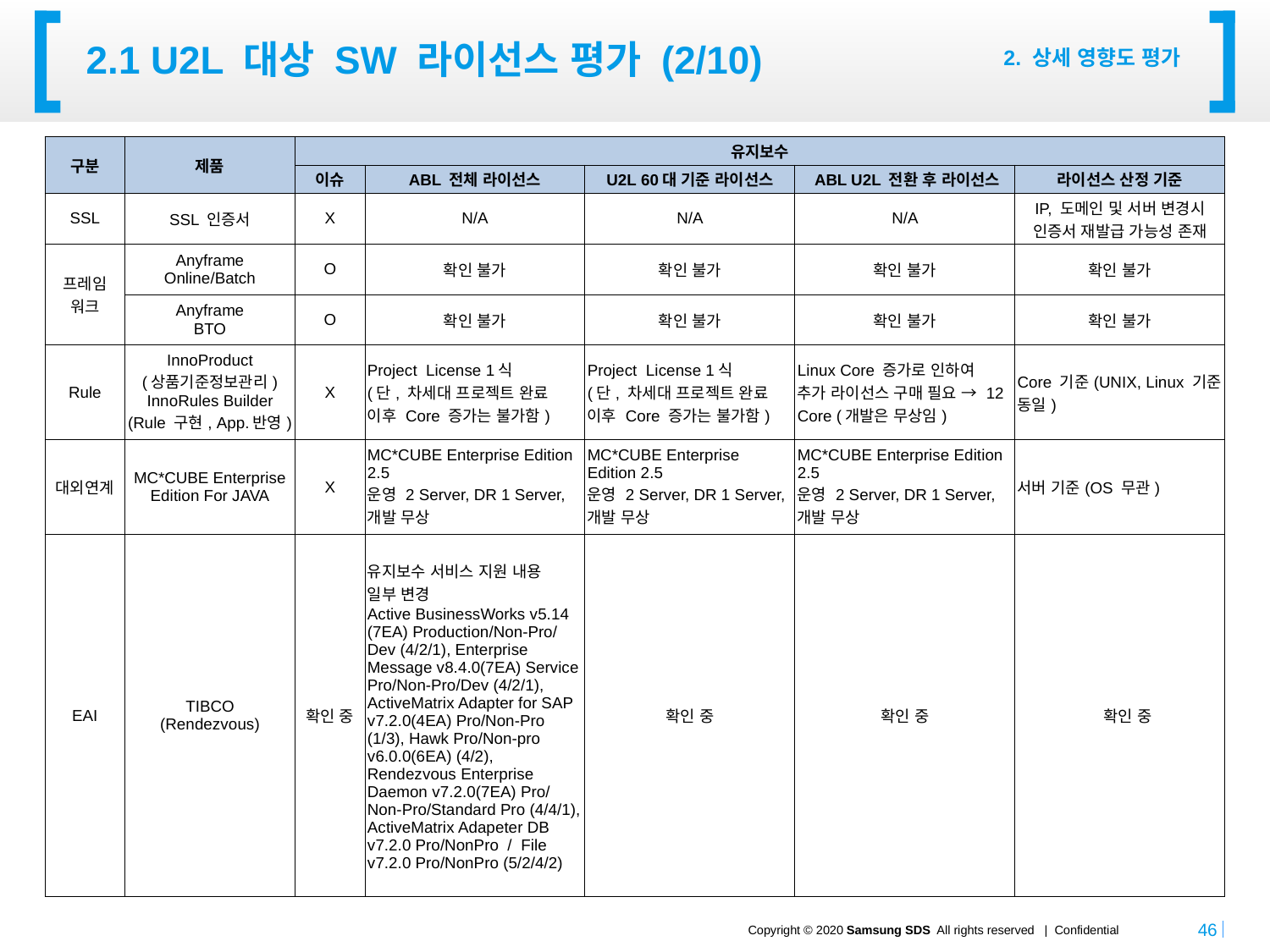

# 2.1 U2L 대상 SW 라이선스 평가 (2/10)
2. 상세 영향도 평가
| 구분 | 제품 | 유지보수 |  |  |  |  |
| --- | --- | --- | --- | --- | --- | --- |
|  |  | 이슈 | ABL 전체 라이선스 | U2L 60대 기준 라이선스 | ABL U2L 전환 후 라이선스 | 라이선스 산정 기준 |
| SSL | SSL 인증서 | X | N/A | N/A | N/A | IP, 도메인 및 서버 변경시 인증서 재발급 가능성 존재 |
| 프레임 워크 | Anyframe Online/Batch | O | 확인 불가 | 확인 불가 | 확인 불가 | 확인 불가 |
|  | Anyframe BTO | O | 확인 불가 | 확인 불가 | 확인 불가 | 확인 불가 |
| Rule | InnoProduct (상품기준정보관리) InnoRules Builder (Rule 구현, App.반영) | X | Project License 1식 (단, 차세대 프로젝트 완료 이후 Core 증가는 불가함) | Project License 1식 (단, 차세대 프로젝트 완료 이후 Core 증가는 불가함) | Linux Core 증가로 인하여 추가 라이선스 구매 필요 → 12 Core (개발은 무상임) | Core 기준(UNIX, Linux 기준 동일) |
| 대외연계 | MC\*CUBE Enterprise Edition For JAVA | X | MC\*CUBE Enterprise Edition 2.5 운영 2 Server, DR 1 Server, 개발 무상 | MC\*CUBE Enterprise Edition 2.5 운영 2 Server, DR 1 Server, 개발 무상 | MC\*CUBE Enterprise Edition 2.5 운영 2 Server, DR 1 Server, 개발 무상 | 서버 기준(OS 무관) |
| EAI | TIBCO (Rendezvous) | 확인 중 | 유지보수 서비스 지원 내용 일부 변경 Active BusinessWorks v5.14 (7EA) Production/Non-Pro/Dev (4/2/1), Enterprise Message v8.4.0(7EA) Service Pro/Non-Pro/Dev (4/2/1), ActiveMatrix Adapter for SAP v7.2.0(4EA) Pro/Non-Pro (1/3), Hawk Pro/Non-pro v6.0.0(6EA) (4/2), Rendezvous Enterprise Daemon v7.2.0(7EA) Pro/Non-Pro/Standard Pro (4/4/1), ActiveMatrix Adapeter DB v7.2.0 Pro/NonPro / File v7.2.0 Pro/NonPro (5/2/4/2) | 확인 중 | 확인 중 | 확인 중 |